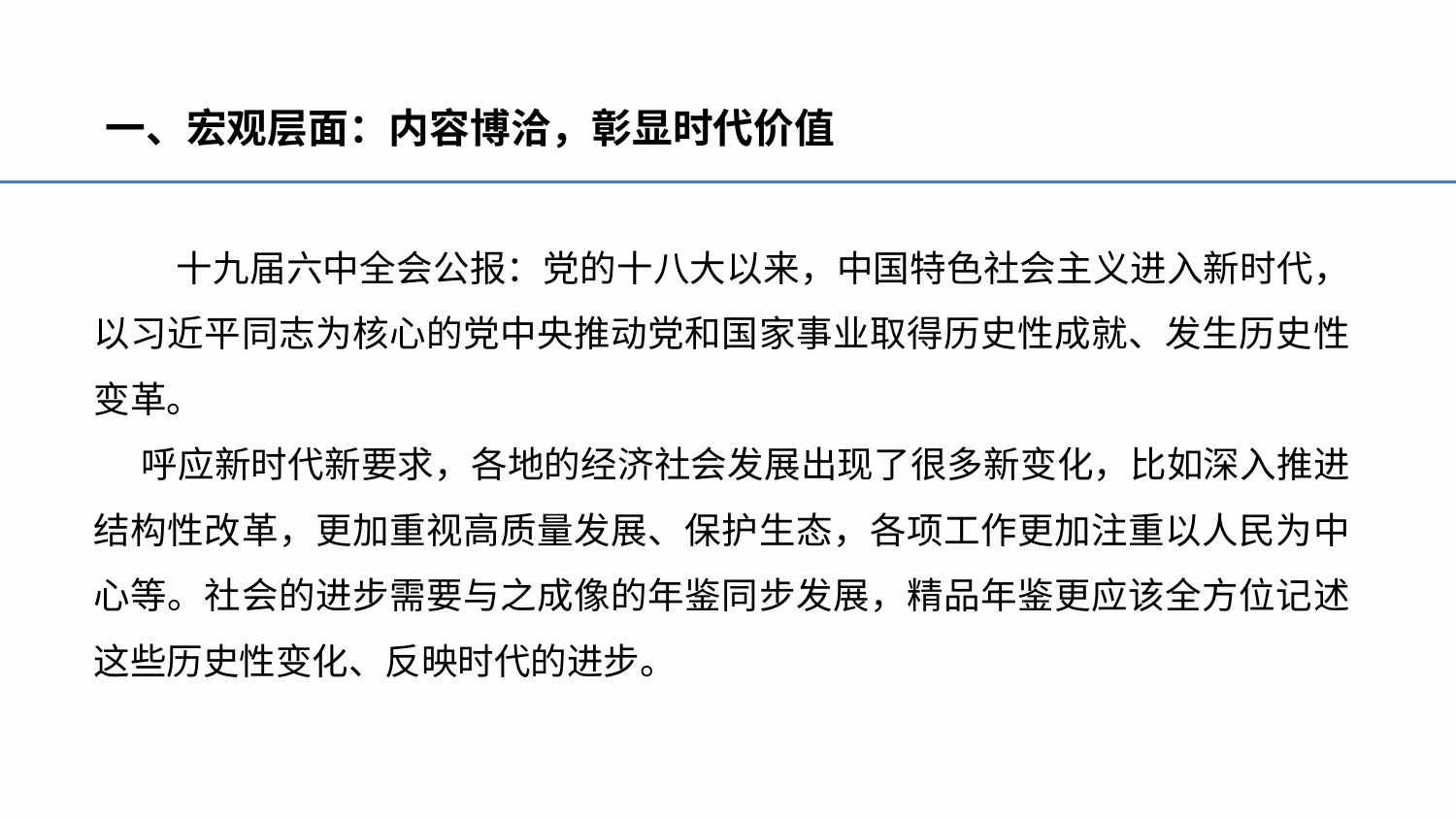

一、宏观层面：内容博洽，彰显时代价值
   十九届六中全会公报：党的十八大以来，中国特色社会主义进入新时代，以习近平同志为核心的党中央推动党和国家事业取得历史性成就、发生历史性变革。
呼应新时代新要求，各地的经济社会发展出现了很多新变化，比如深入推进结构性改革，更加重视高质量发展、保护生态，各项工作更加注重以人民为中心等。社会的进步需要与之成像的年鉴同步发展，精品年鉴更应该全方位记述这些历史性变化、反映时代的进步。